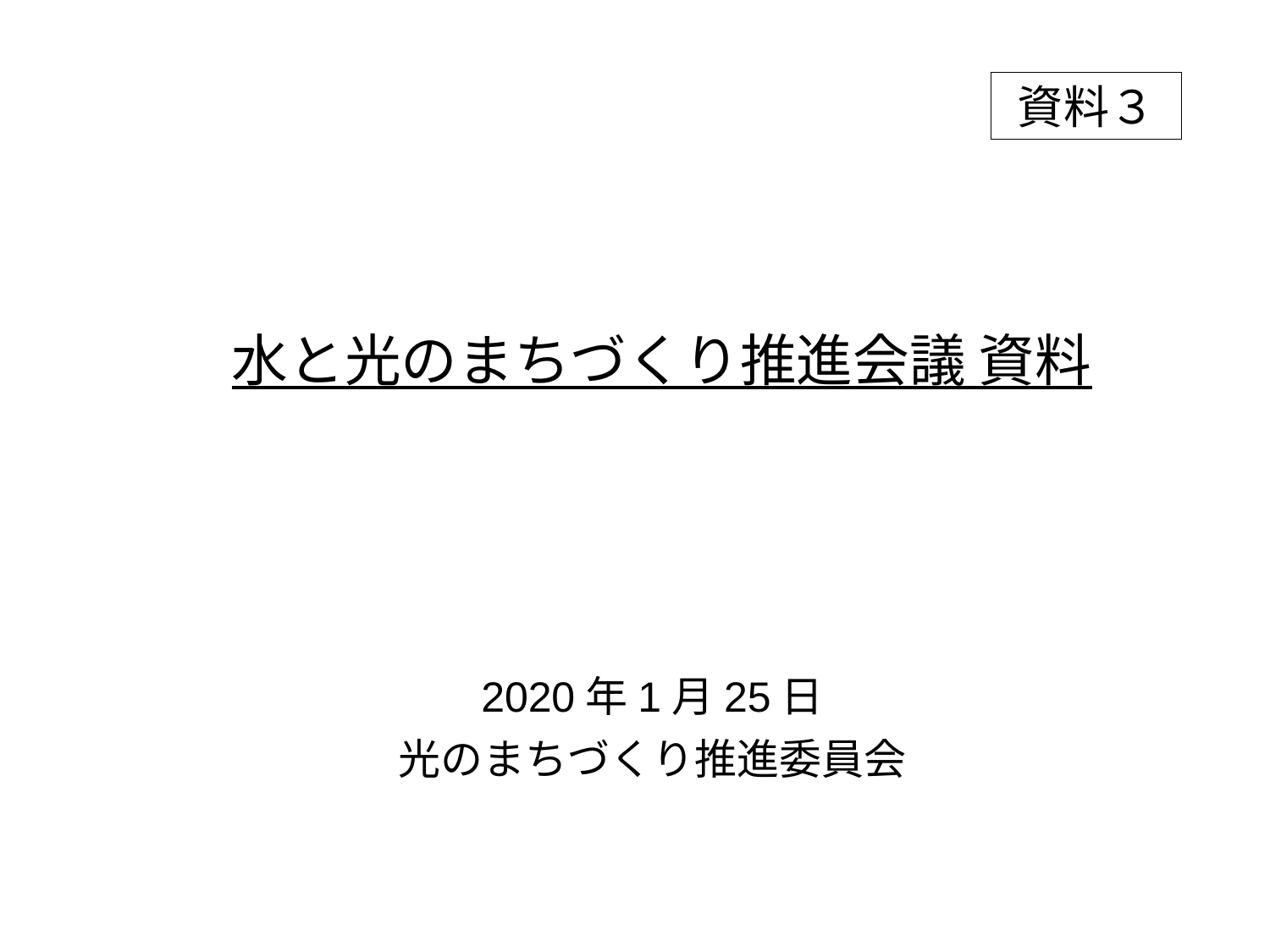

資料３
水と光のまちづくり推進会議 資料
2020年1月25日
光のまちづくり推進委員会